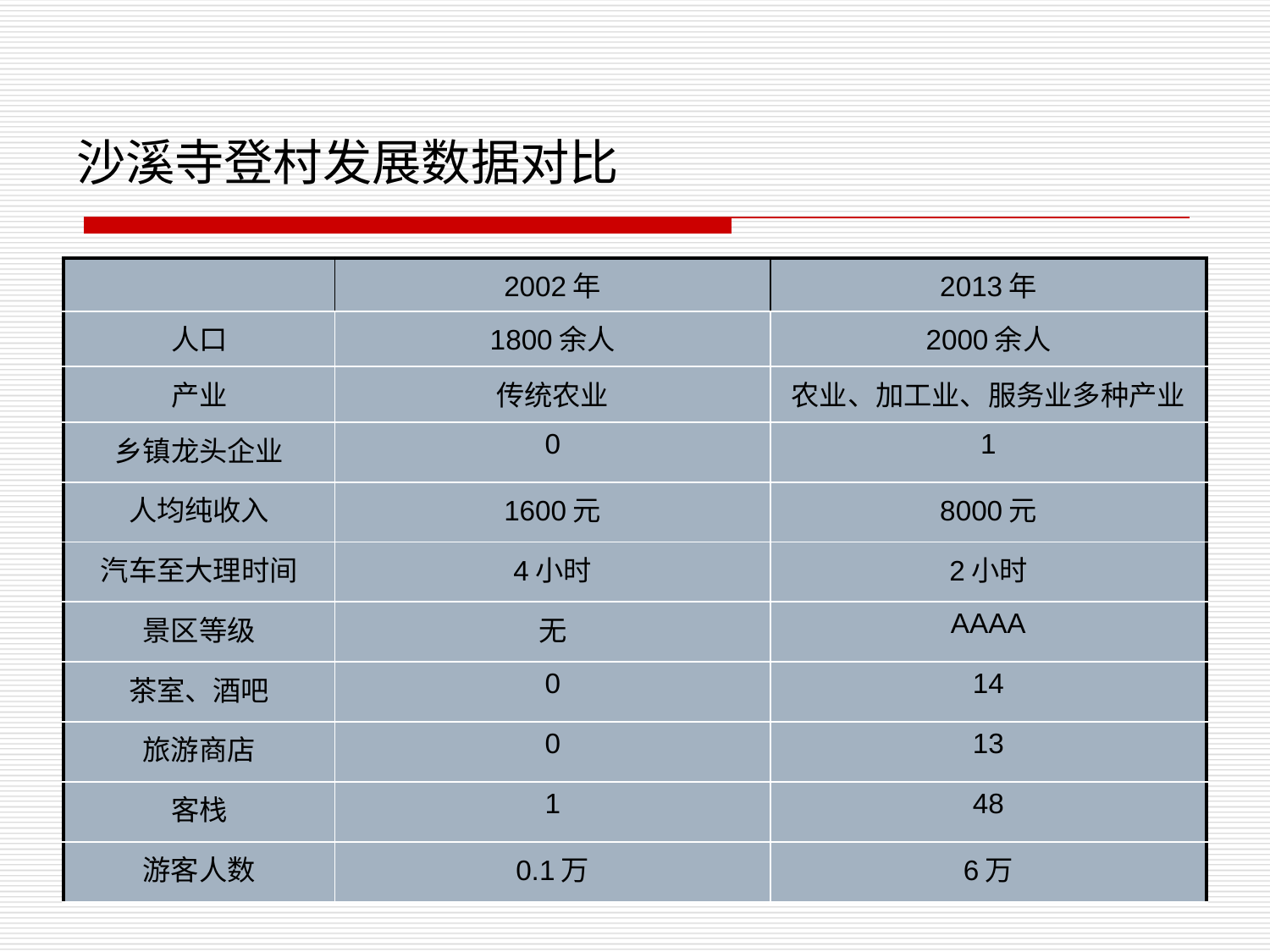

# 沙溪寺登村发展数据对比
|  | 2002年 | 2013年 |
| --- | --- | --- |
| 人口 | 1800余人 | 2000余人 |
| 产业 | 传统农业 | 农业、加工业、服务业多种产业 |
| 乡镇龙头企业 | 0 | 1 |
| 人均纯收入 | 1600元 | 8000元 |
| 汽车至大理时间 | 4小时 | 2小时 |
| 景区等级 | 无 | AAAA |
| 茶室、酒吧 | 0 | 14 |
| 旅游商店 | 0 | 13 |
| 客栈 | 1 | 48 |
| 游客人数 | 0.1万 | 6万 |